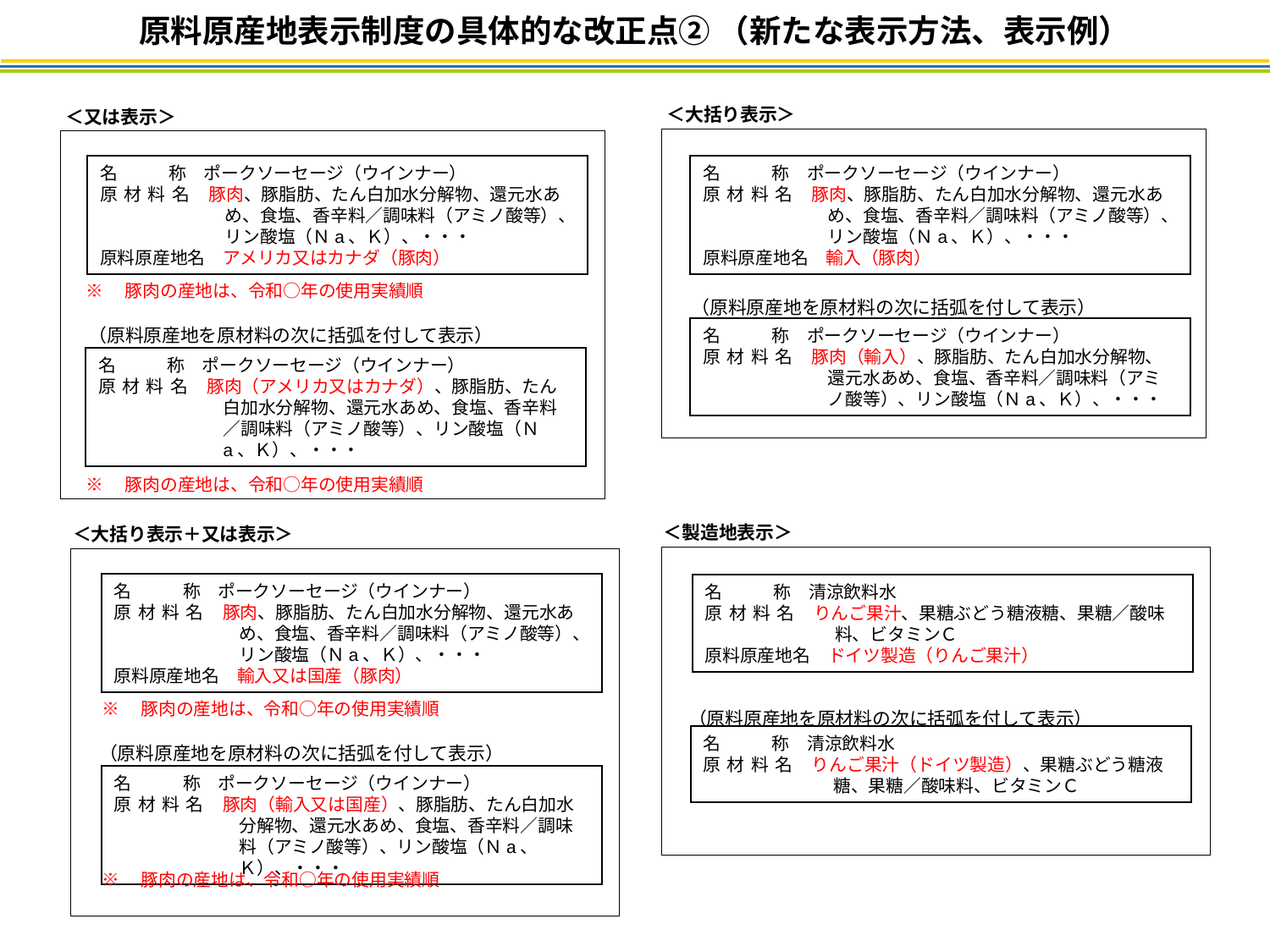

原料原産地表示制度の具体的な改正点② （新たな表示方法、表示例）
＜大括り表示＞
＜又は表示＞

名    　　称　ポークソーセージ（ウインナー）
原 材 料 名　豚肉、豚脂肪、たん白加水分解物、還元水あめ、食塩、香辛料／調味料（アミノ酸等）、リン酸塩（Ｎa、Ｋ）、・・・
原料原産地名　アメリカ又はカナダ（豚肉）
名    　　称　ポークソーセージ（ウインナー）
原 材 料 名　豚肉、豚脂肪、たん白加水分解物、還元水あめ、食塩、香辛料／調味料（アミノ酸等）、リン酸塩（Ｎa、Ｋ）、・・・
原料原産地名　輸入（豚肉）
※　豚肉の産地は、令和○年の使用実績順
（原料原産地を原材料の次に括弧を付して表示）
（原料原産地を原材料の次に括弧を付して表示）
名    　　称　ポークソーセージ（ウインナー）
原 材 料 名　豚肉（輸入）、豚脂肪、たん白加水分解物、還元水あめ、食塩、香辛料／調味料（アミノ酸等）、リン酸塩（Ｎa、Ｋ）、・・・
名    　　称　ポークソーセージ（ウインナー）
原 材 料 名　豚肉（アメリカ又はカナダ）、豚脂肪、たん白加水分解物、還元水あめ、食塩、香辛料／調味料（アミノ酸等）、リン酸塩（Ｎa、Ｋ）、・・・
※　豚肉の産地は、令和○年の使用実績順
＜製造地表示＞
＜大括り表示＋又は表示＞

名    　　称　ポークソーセージ（ウインナー）
原 材 料 名　豚肉、豚脂肪、たん白加水分解物、還元水あめ、食塩、香辛料／調味料（アミノ酸等）、リン酸塩（Ｎa、Ｋ）、・・・
原料原産地名　輸入又は国産（豚肉）
名    　　称　清涼飲料水
原 材 料 名　りんご果汁、果糖ぶどう糖液糖、果糖／酸味料、ビタミンＣ
原料原産地名　ドイツ製造（りんご果汁）
※　豚肉の産地は、令和○年の使用実績順
（原料原産地を原材料の次に括弧を付して表示）
名    　　称　清涼飲料水
原 材 料 名　りんご果汁（ドイツ製造）、果糖ぶどう糖液糖、果糖／酸味料、ビタミンＣ
（原料原産地を原材料の次に括弧を付して表示）
名    　　称　ポークソーセージ（ウインナー）
原 材 料 名　豚肉（輸入又は国産）、豚脂肪、たん白加水分解物、還元水あめ、食塩、香辛料／調味料（アミノ酸等）、リン酸塩（Ｎa、Ｋ）、・・・
※　豚肉の産地は、令和○年の使用実績順